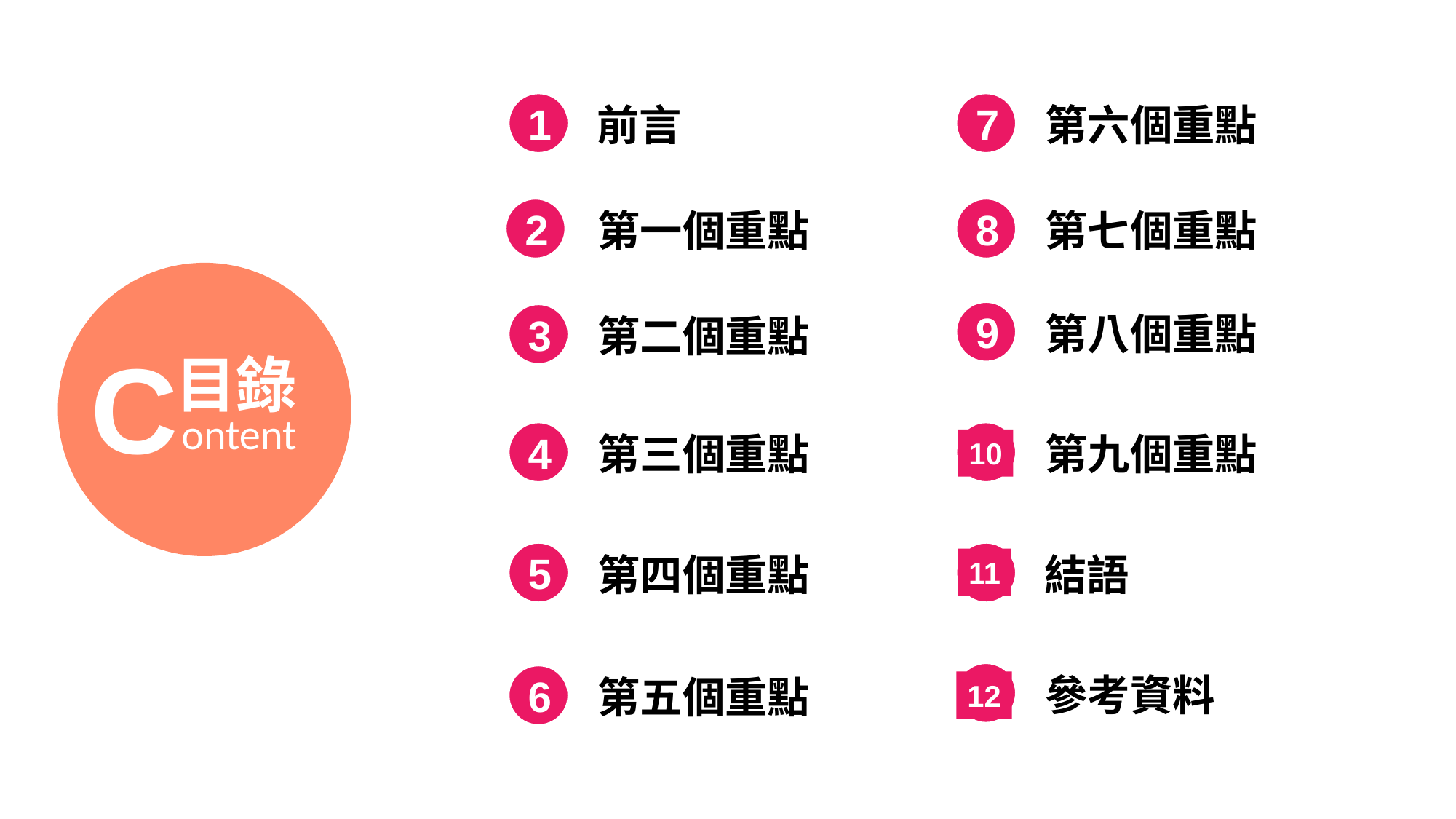

1
前言
7
第六個重點
2
第一個重點
8
第七個重點

9
第八個重點
3
第二個重點
C
目錄
ontent
4
第三個重點

第九個重點
10
5
第四個重點

結語
11

參考資料
6
第五個重點
12